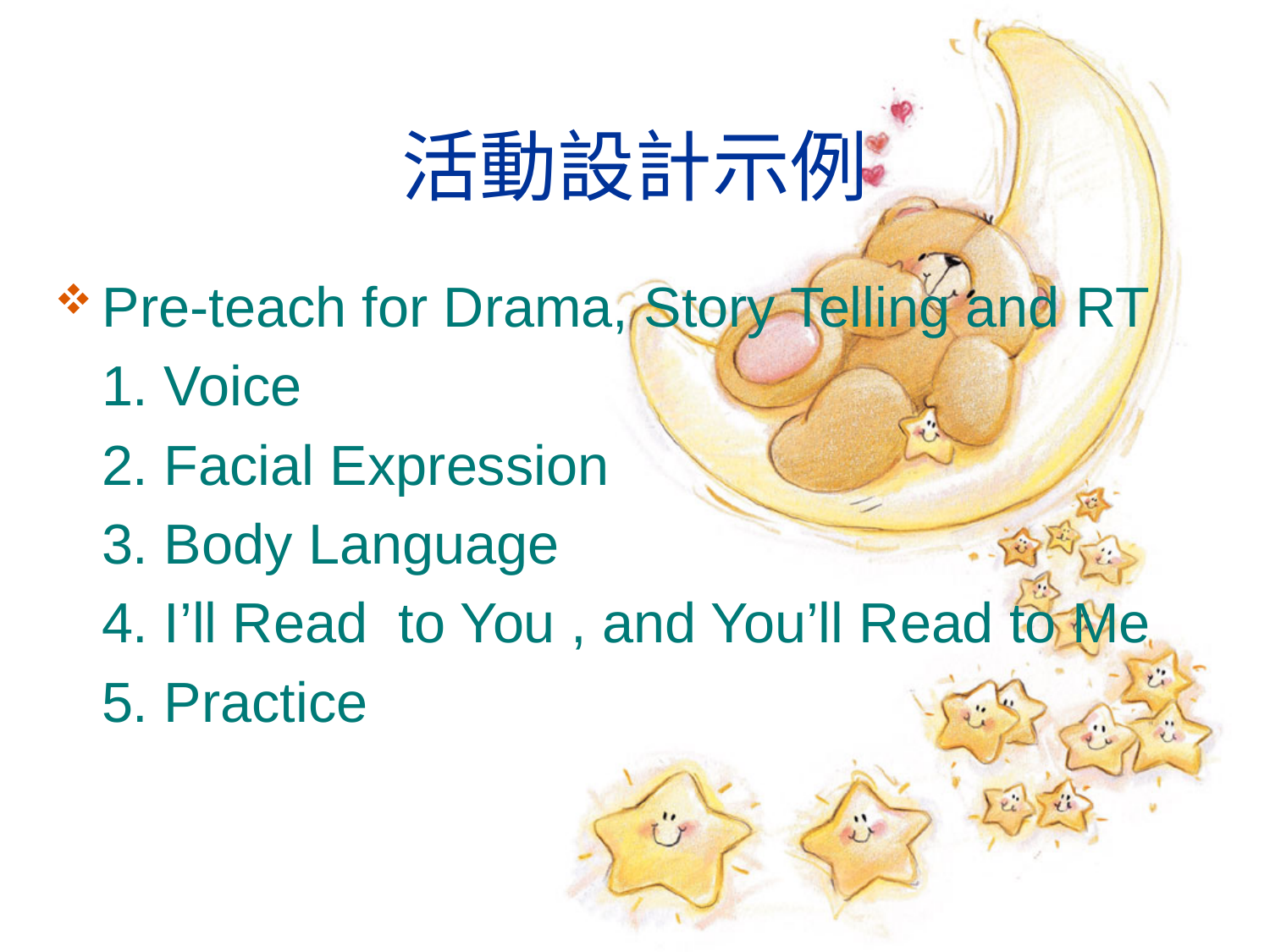

# 活動設計示例
Pre-teach for Drama, Story Telling and RT
   1. Voice
   2. Facial Expression
   3. Body Language
   4. I’ll Read  to You , and You’ll Read to Me
   5. Practice